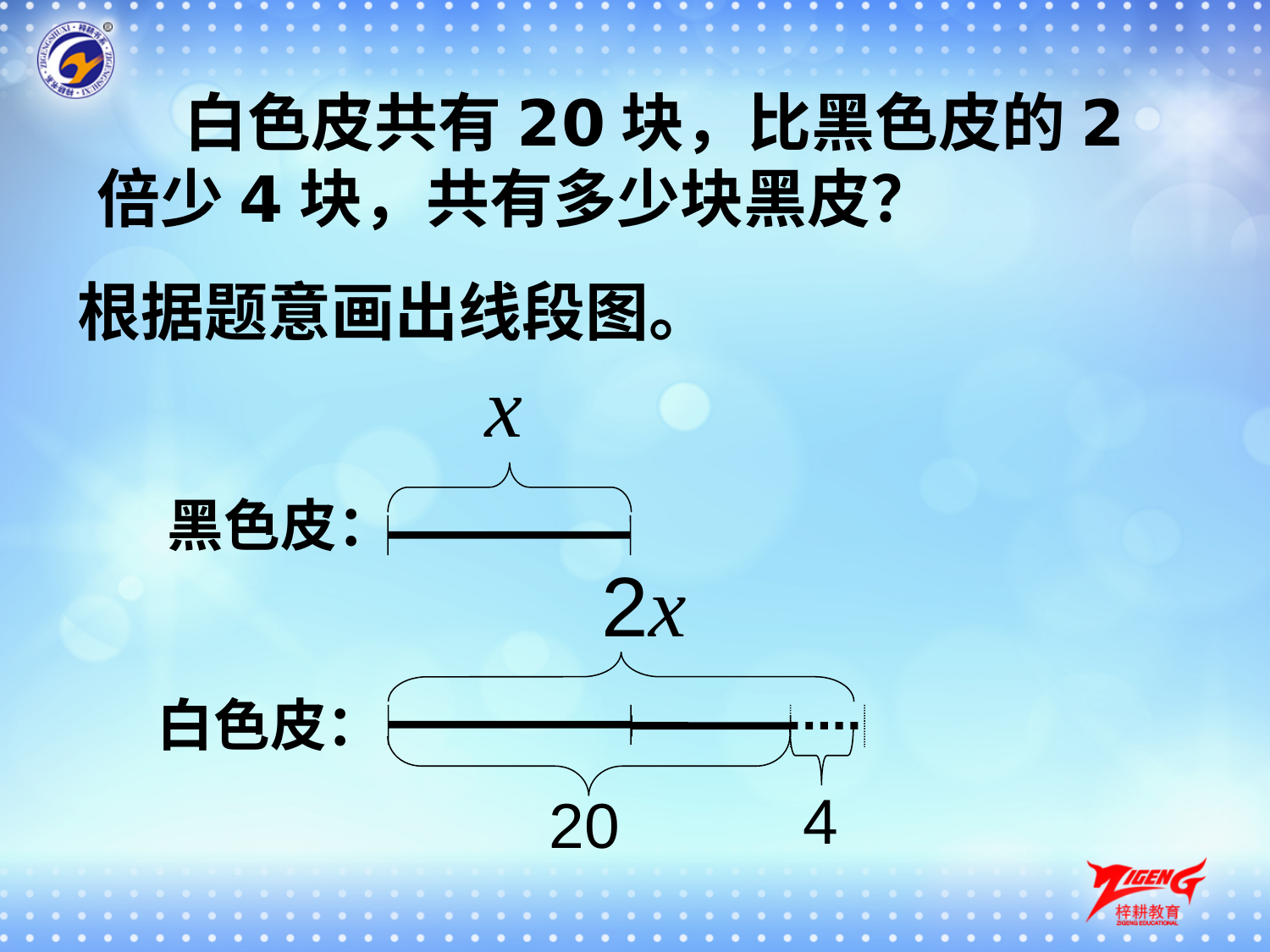

白色皮共有20块，比黑色皮的2倍少4块，共有多少块黑皮？
根据题意画出线段图。
x

黑色皮：
2x

白色皮：

4
20